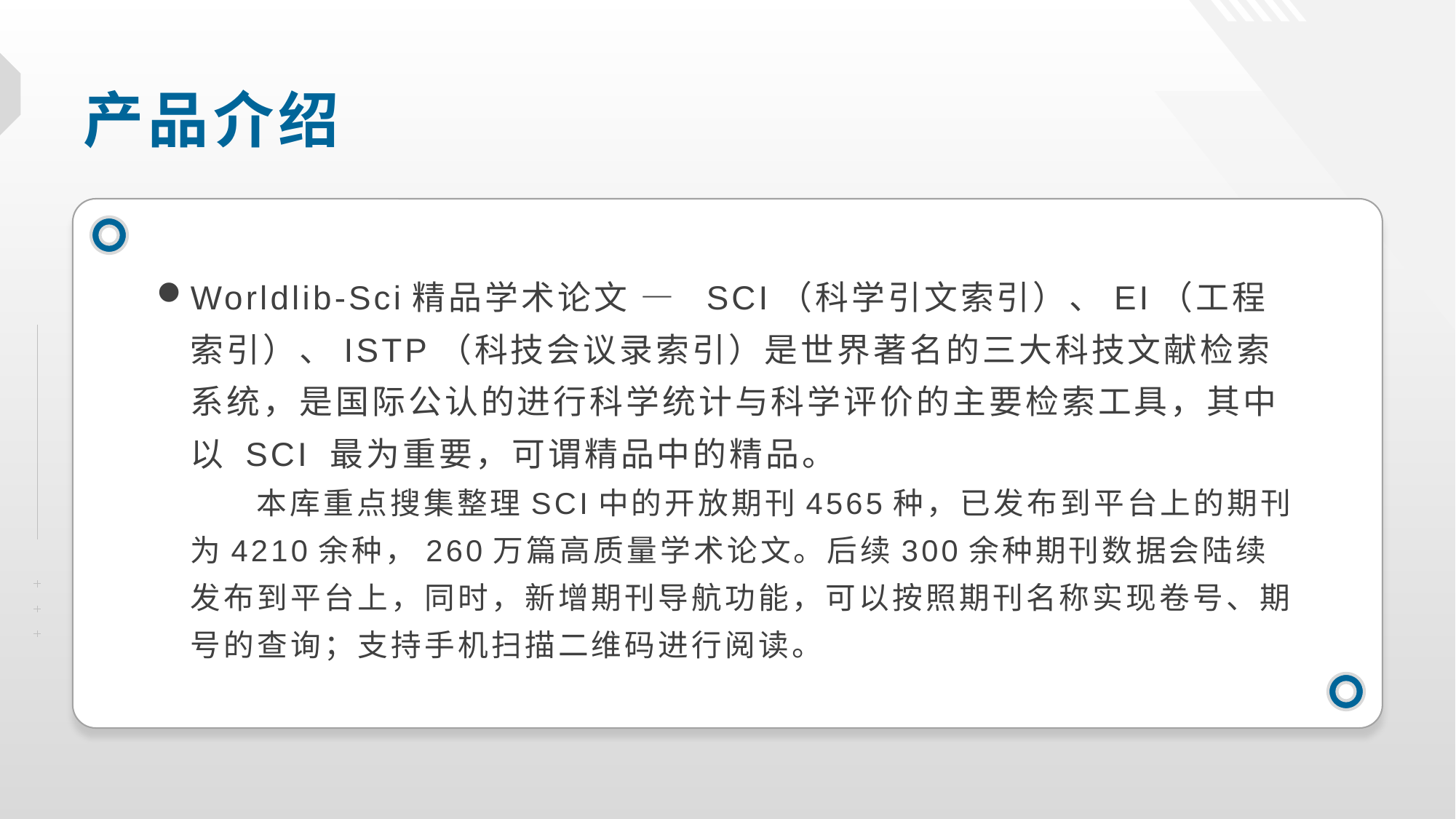

产品介绍

Worldlib-Sci精品学术论文 —  SCI（科学引文索引）、EI（工程索引）、ISTP（科技会议录索引）是世界著名的三大科技文献检索系统，是国际公认的进行科学统计与科学评价的主要检索工具，其中以 SCI 最为重要，可谓精品中的精品。
      本库重点搜集整理SCI中的开放期刊4565种，已发布到平台上的期刊为4210余种，260万篇高质量学术论文。后续300余种期刊数据会陆续发布到平台上，同时，新增期刊导航功能，可以按照期刊名称实现卷号、期号的查询；支持手机扫描二维码进行阅读。